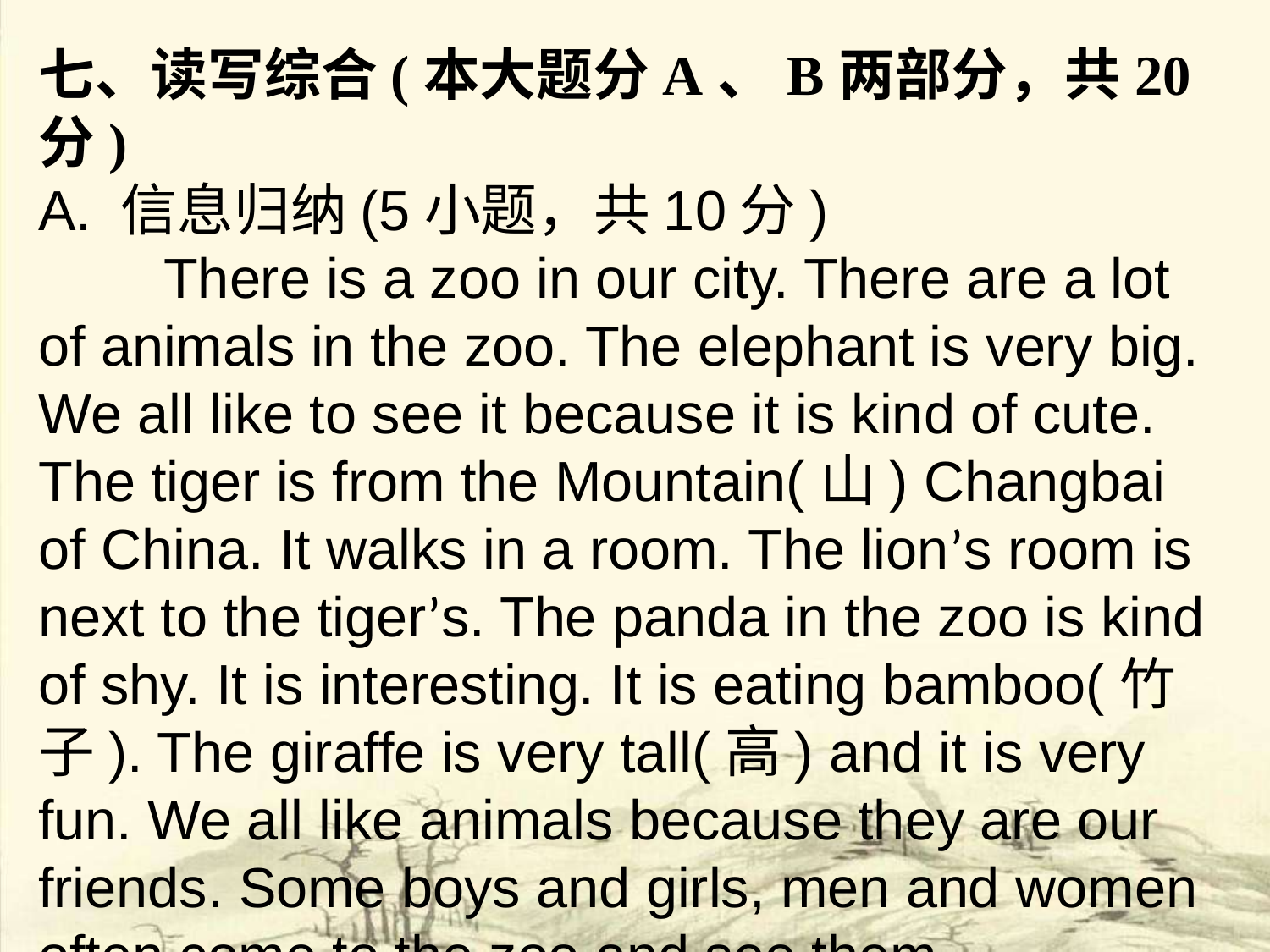

七、读写综合(本大题分A、B两部分，共20分)
A. 信息归纳(5小题，共10分)
        There is a zoo in our city. There are a lot of animals in the zoo. The elephant is very big. We all like to see it because it is kind of cute. The tiger is from the Mountain(山) Changbai of China. It walks in a room. The lion’s room is next to the tiger’s. The panda in the zoo is kind of shy. It is interesting. It is eating bamboo(竹子). The giraffe is very tall(高) and it is very fun. We all like animals because they are our friends. Some boys and girls, men and women often come to the zoo and see them.